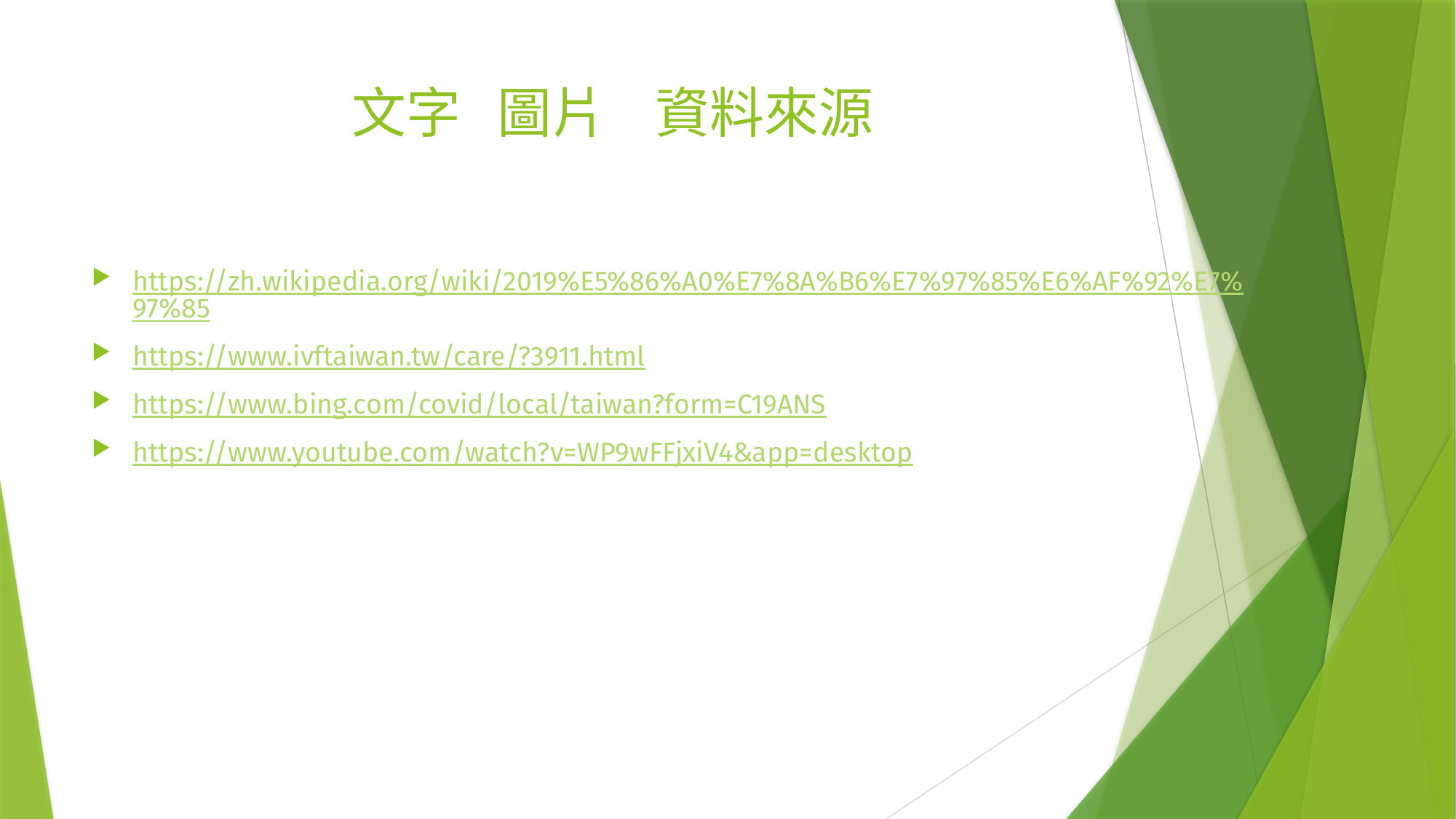

# 文字   圖片    資料來源
https://zh.wikipedia.org/wiki/2019%E5%86%A0%E7%8A%B6%E7%97%85%E6%AF%92%E7%97%85
https://www.ivftaiwan.tw/care/?3911.html
https://www.bing.com/covid/local/taiwan?form=C19ANS
https://www.youtube.com/watch?v=WP9wFFjxiV4&app=desktop